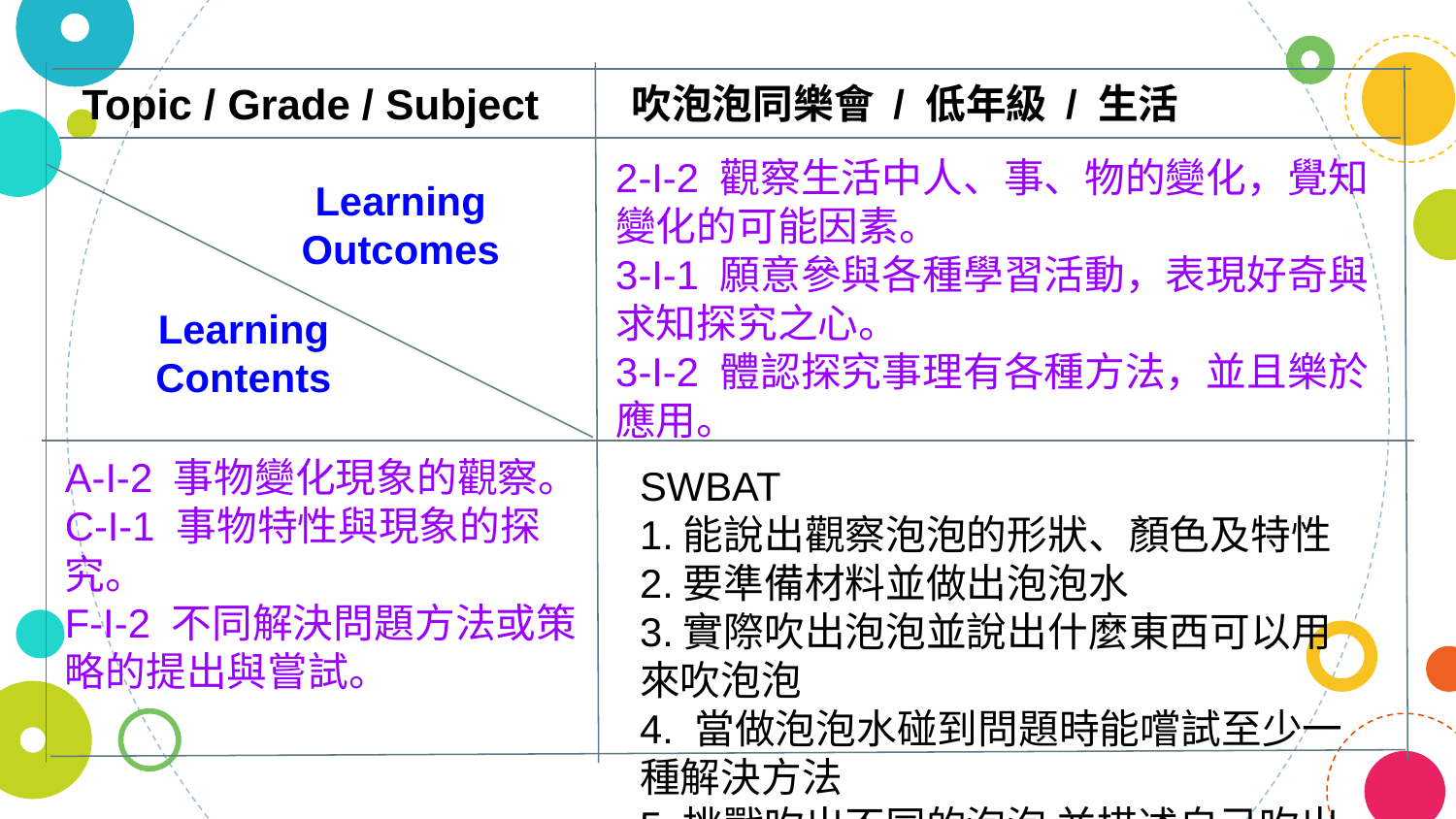

Topic / Grade / Subject
吹泡泡同樂會 / 低年級 / 生活
2-I-2 觀察生活中人、事、物的變化，覺知變化的可能因素。
3-I-1 願意參與各種學習活動，表現好奇與求知探究之心。
3-I-2 體認探究事理有各種方法，並且樂於應用。

Learning Outcomes
Learning Contents
A-I-2 事物變化現象的觀察。
C-I-1 事物特性與現象的探究。
F-I-2 不同解決問題方法或策略的提出與嘗試。

SWBAT
1.能說出觀察泡泡的形狀、顏色及特性
2.要準備材料並做出泡泡水
3.實際吹出泡泡並說出什麼東西可以用來吹泡泡
4. 當做泡泡水碰到問題時能嚐試至少一種解決方法
5.挑戰吹出不同的泡泡 並描述自己吹出的泡泡